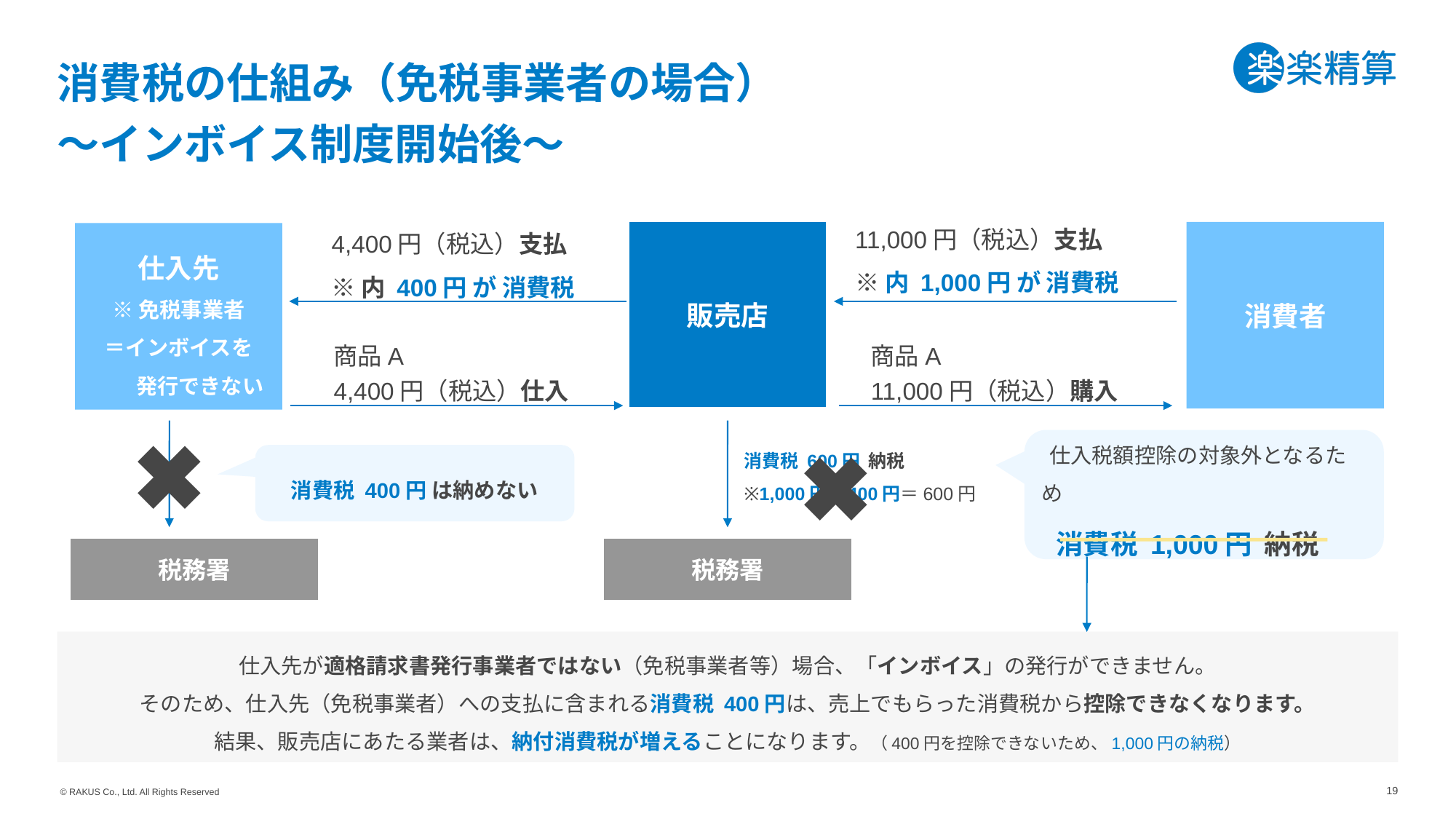

# 消費税の仕組み（免税事業者の場合）　 ～インボイス制度開始後～
11,000円（税込）支払
※内 1,000円 が 消費税
4,400円（税込）支払
※内 400円 が 消費税
販売店
消費者
仕入先
※免税事業者
＝インボイスを
　　発行できない
商品A
4,400円（税込）仕入
商品A
11,000円（税込）購入
✖
✖
 仕入税額控除の対象外となるため
 消費税 1,000円  納税
消費税 600円  納税
※1,000円 - 400円＝600円

　消費税 400円 は納めない

税務署
税務署
仕入先が適格請求書発行事業者ではない（免税事業者等）場合、「インボイス」の発行ができません。
そのため、仕入先（免税事業者）への支払に含まれる消費税 400円は、売上でもらった消費税から控除できなくなります。
結果、販売店にあたる業者は、納付消費税が増えることになります。（400円を控除できないため、1,000円の納税）
19